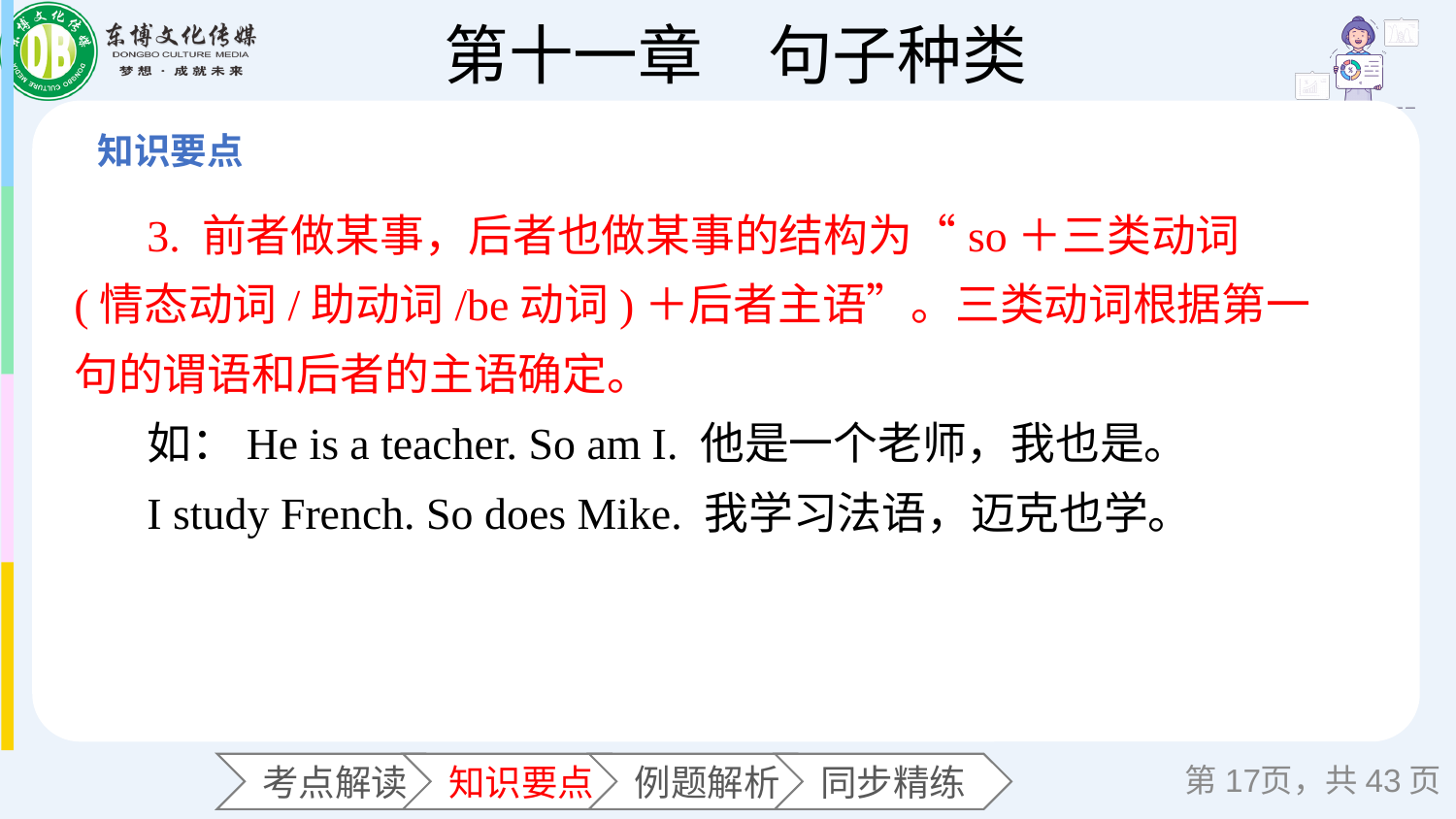

3. 前者做某事，后者也做某事的结构为“so＋三类动词(情态动词/助动词/be动词)＋后者主语”。三类动词根据第一句的谓语和后者的主语确定。
如：He is a teacher. So am I. 他是一个老师，我也是。
I study French. So does Mike. 我学习法语，迈克也学。
第17页，共43页